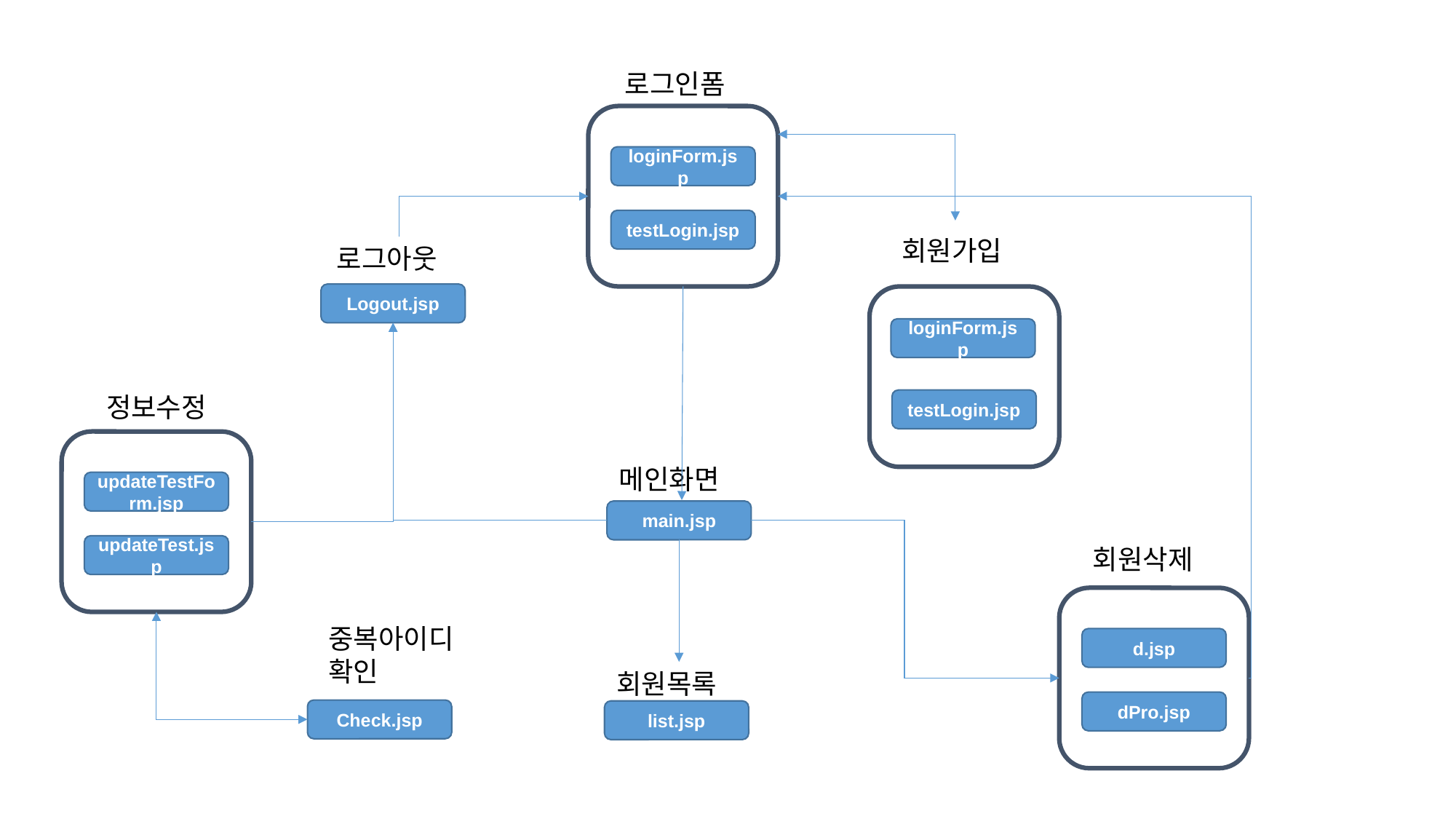

로그인폼

loginForm.jsp
testLogin.jsp
회원가입
로그아웃
Logout.jsp

loginForm.jsp
정보수정
testLogin.jsp

메인화면
updateTestForm.jsp
main.jsp
updateTest.jsp
회원삭제

중복아이디    확인
d.jsp
회원목록
dPro.jsp
Check.jsp
list.jsp